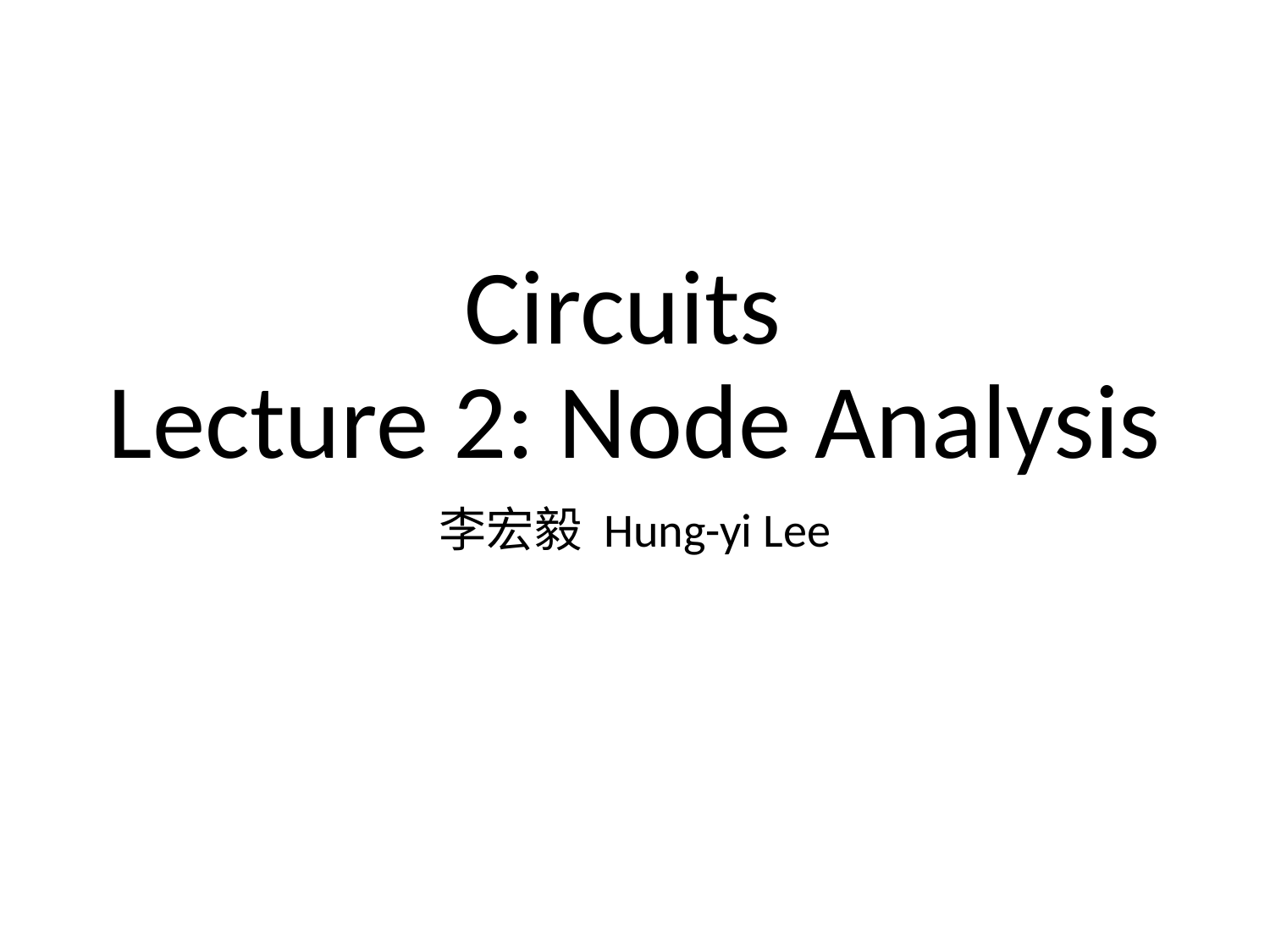

# Circuits Lecture 2: Node Analysis
李宏毅 Hung-yi Lee